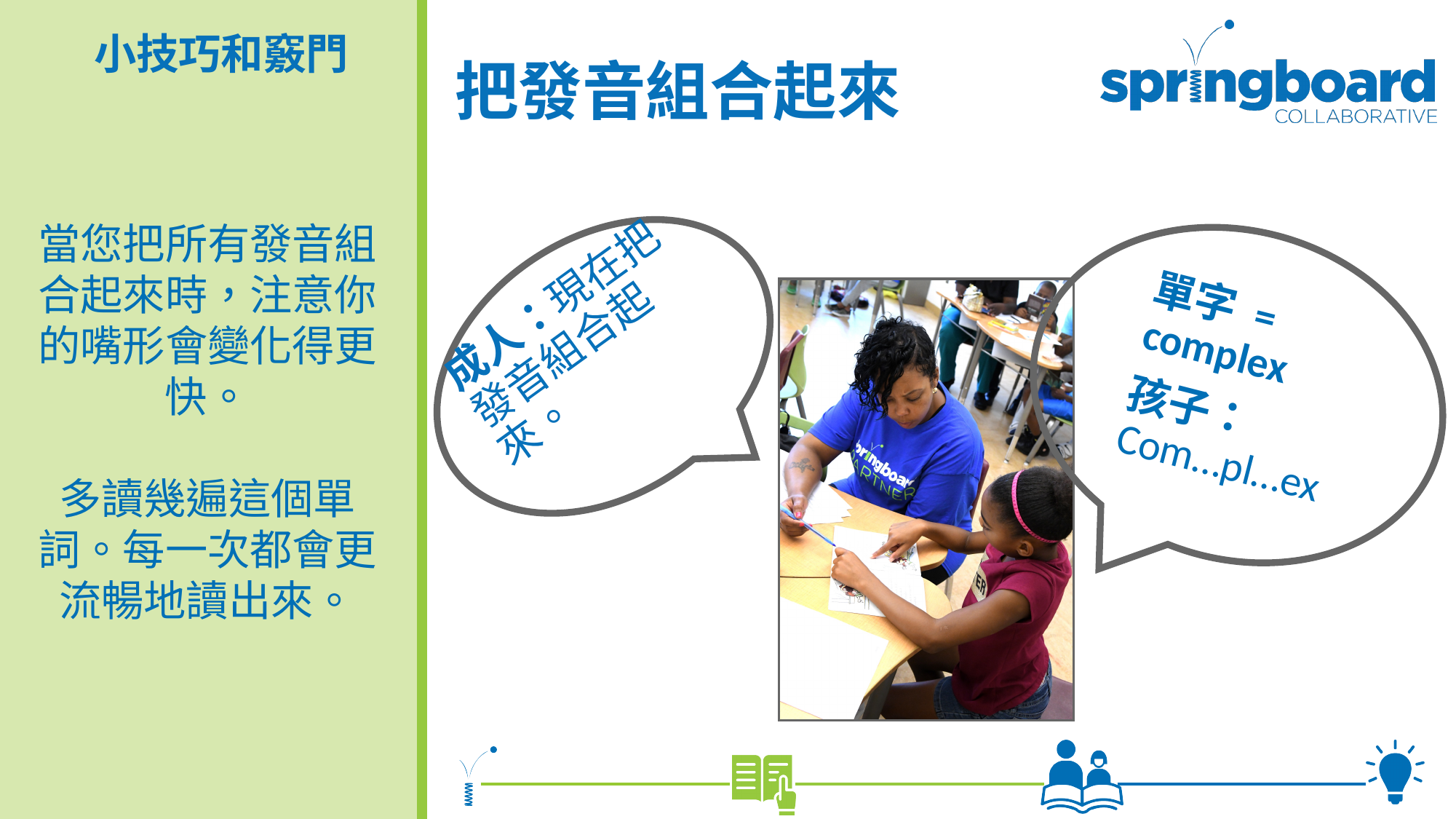

# 把發音組合起來
小技巧和竅門

當您把所有發音組合起來時，注意你的嘴形會變化得更快。

多讀幾遍這個單詞。每一次都會更流暢地讀出來。
成人：現在把發音組合起來。
單字 = complex
孩子：Com…pl…ex